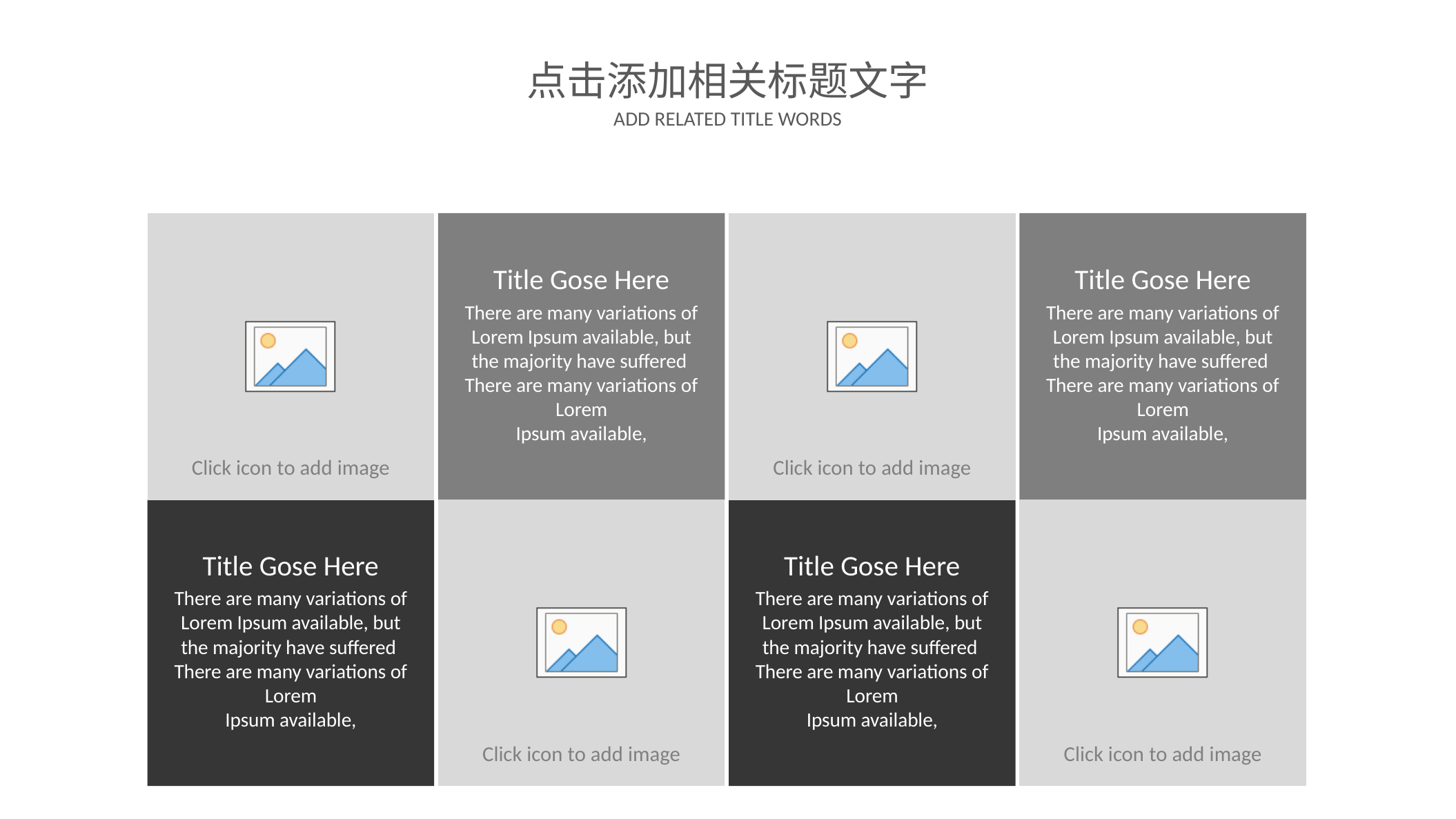

点击添加相关标题文字
ADD RELATED TITLE WORDS

Title Gose Here
There are many variations of Lorem Ipsum available, but the majority have suffered  There are many variations of Lorem
Ipsum available,
Title Gose Here
There are many variations of Lorem Ipsum available, but the majority have suffered  There are many variations of Lorem
Ipsum available,

Title Gose Here
There are many variations of Lorem Ipsum available, but the majority have suffered  There are many variations of Lorem
Ipsum available,
Title Gose Here
There are many variations of Lorem Ipsum available, but the majority have suffered  There are many variations of Lorem
Ipsum available,